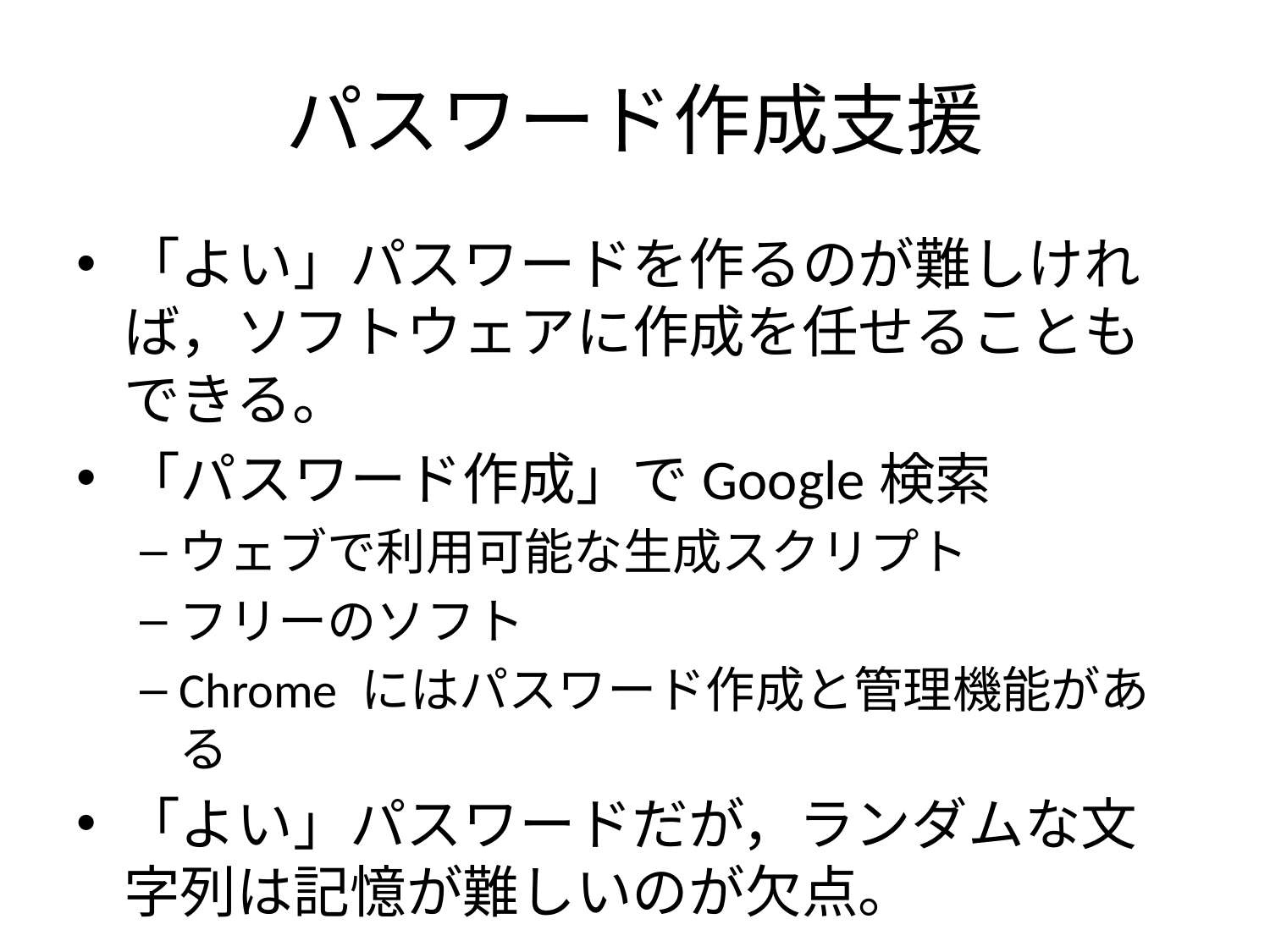

# パスワード作成支援
「よい」パスワードを作るのが難しければ，ソフトウェアに作成を任せることもできる。
「パスワード作成」でGoogle検索
ウェブで利用可能な生成スクリプト
フリーのソフト
Chrome にはパスワード作成と管理機能がある
「よい」パスワードだが，ランダムな文字列は記憶が難しいのが欠点。